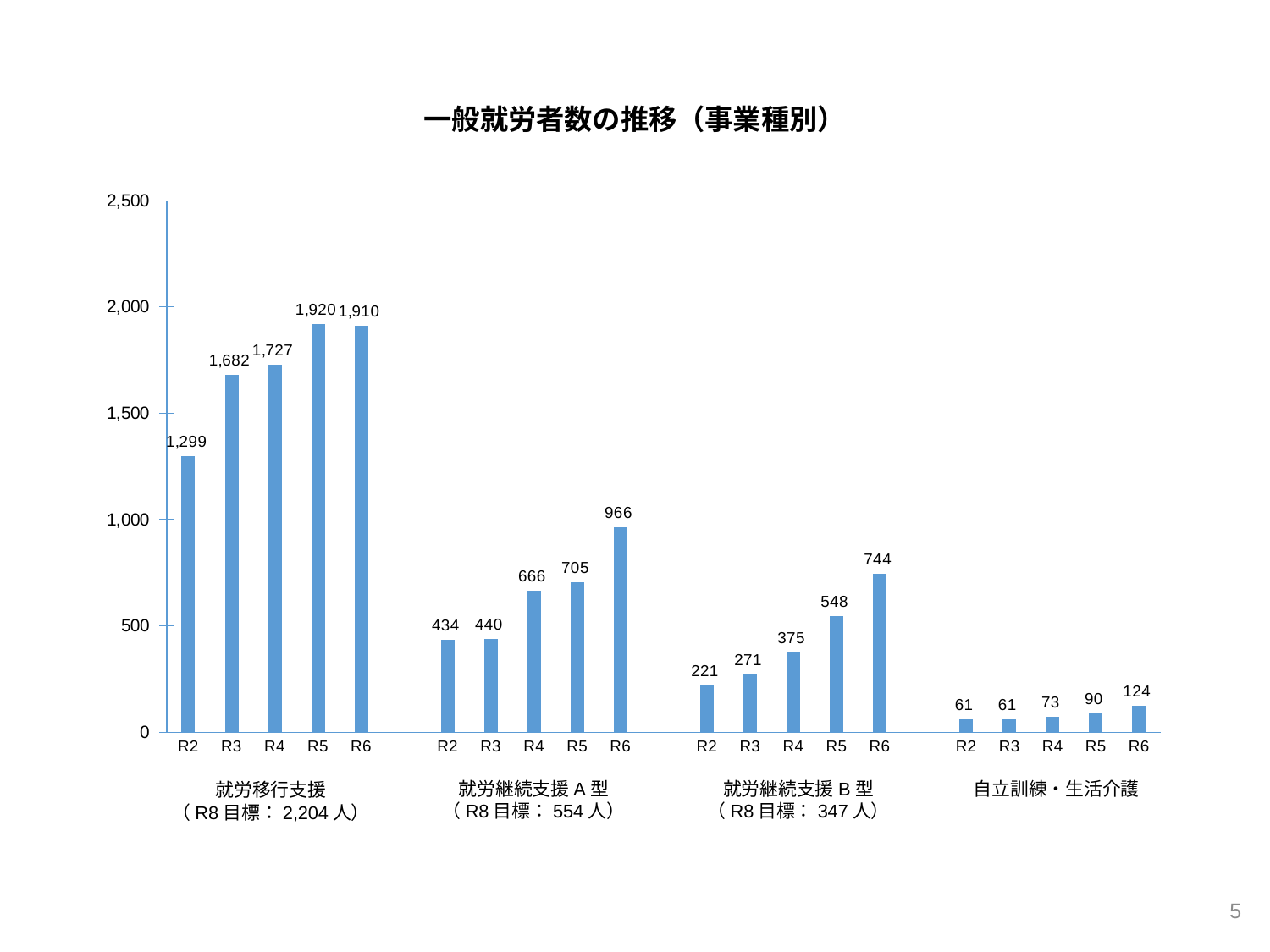

一般就労者数の推移（事業種別）

### Chart

| Category |  |
|---|---|
| R2 | 1299.0 |
| R3 | 1682.0 |
| R4 | 1727.0 |
| R5 | 1920.0 |
| R6 | 1910.0 |
|  | None |
| R2 | 434.0 |
| R3 | 440.0 |
| R4 | 666.0 |
| R5 | 705.0 |
| R6 | 966.0 |
|  | None |
| R2 | 221.0 |
| R3 | 271.0 |
| R4 | 375.0 |
| R5 | 548.0 |
| R6 | 744.0 |
|  | None |
| R2 | 61.0 |
| R3 | 61.0 |
| R4 | 73.0 |
| R5 | 90.0 |
| R6 | 124.0 |
就労継続支援A型
（R8目標：554人）
就労継続支援B型
（R8目標：347人）
自立訓練・生活介護

就労移行支援
（R8目標：2,204人）
5